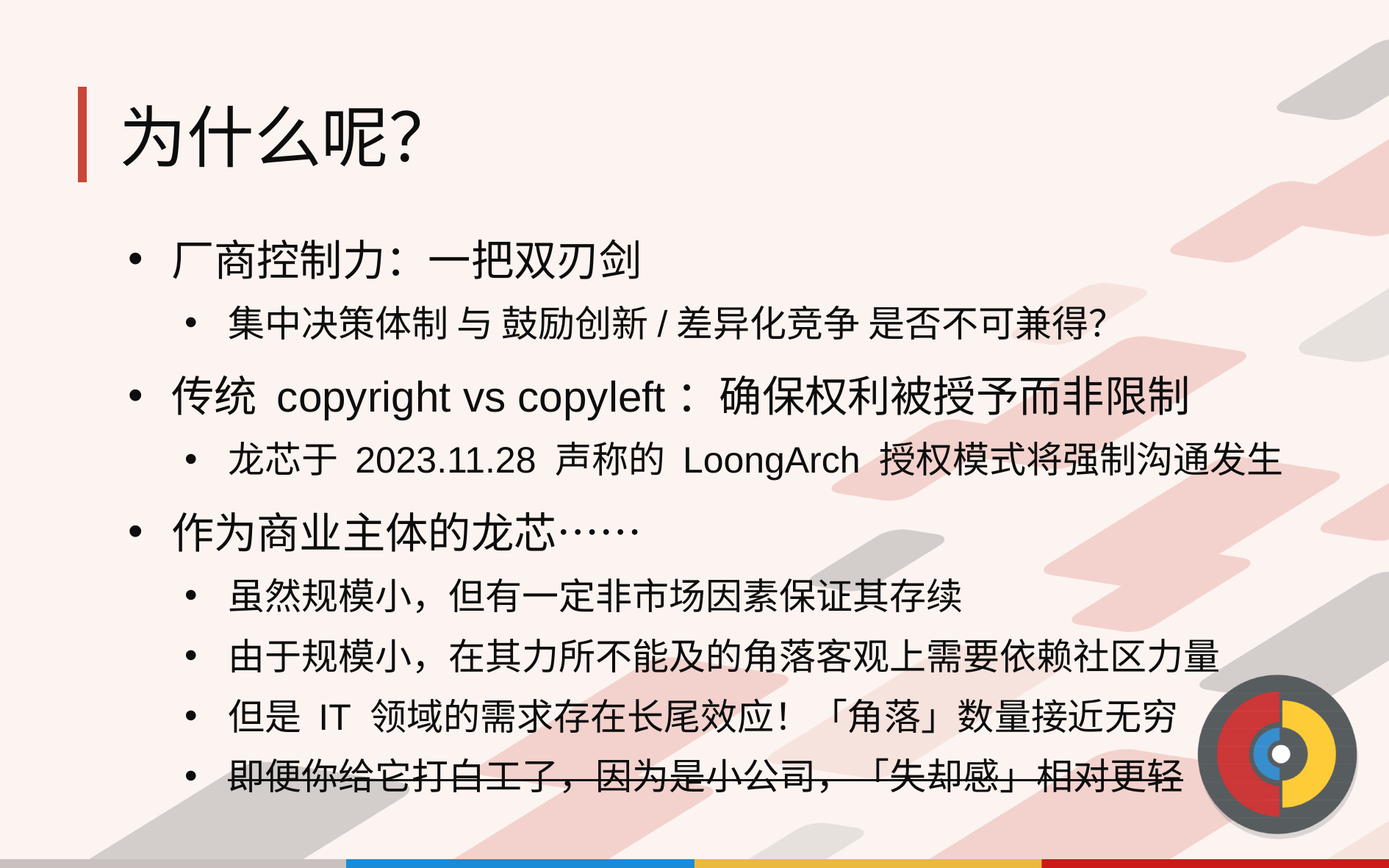

# 为什么呢？
厂商控制力：一把双刃剑
集中决策体制 与 鼓励创新/差异化竞争 是否不可兼得？
传统 copyright vs copyleft：确保权利被授予而非限制
龙芯于 2023.11.28 声称的 LoongArch 授权模式将强制沟通发生
作为商业主体的龙芯……
虽然规模小，但有一定非市场因素保证其存续
由于规模小，在其力所不能及的角落客观上需要依赖社区力量
但是 IT 领域的需求存在长尾效应！「角落」数量接近无穷
即便你给它打白工了，因为是小公司，「失却感」相对更轻